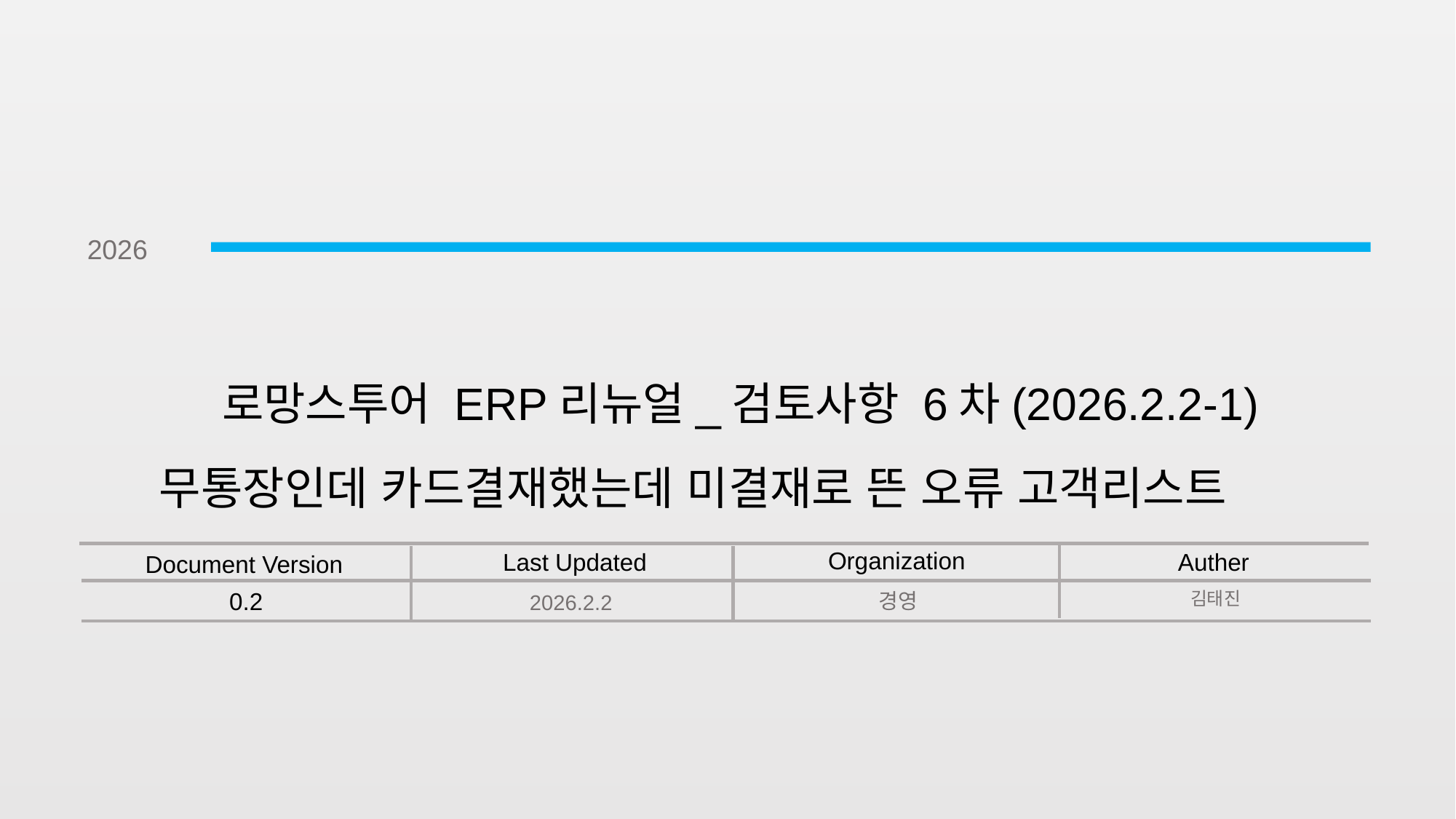

2026

로망스투어 ERP리뉴얼_검토사항 6차(2026.2.2-1)
무통장인데 카드결재했는데 미결재로 뜬 오류 고객리스트
Organization
Auther
Last Updated
Document Version
0.2
김태진
경영
2026.2.2
1